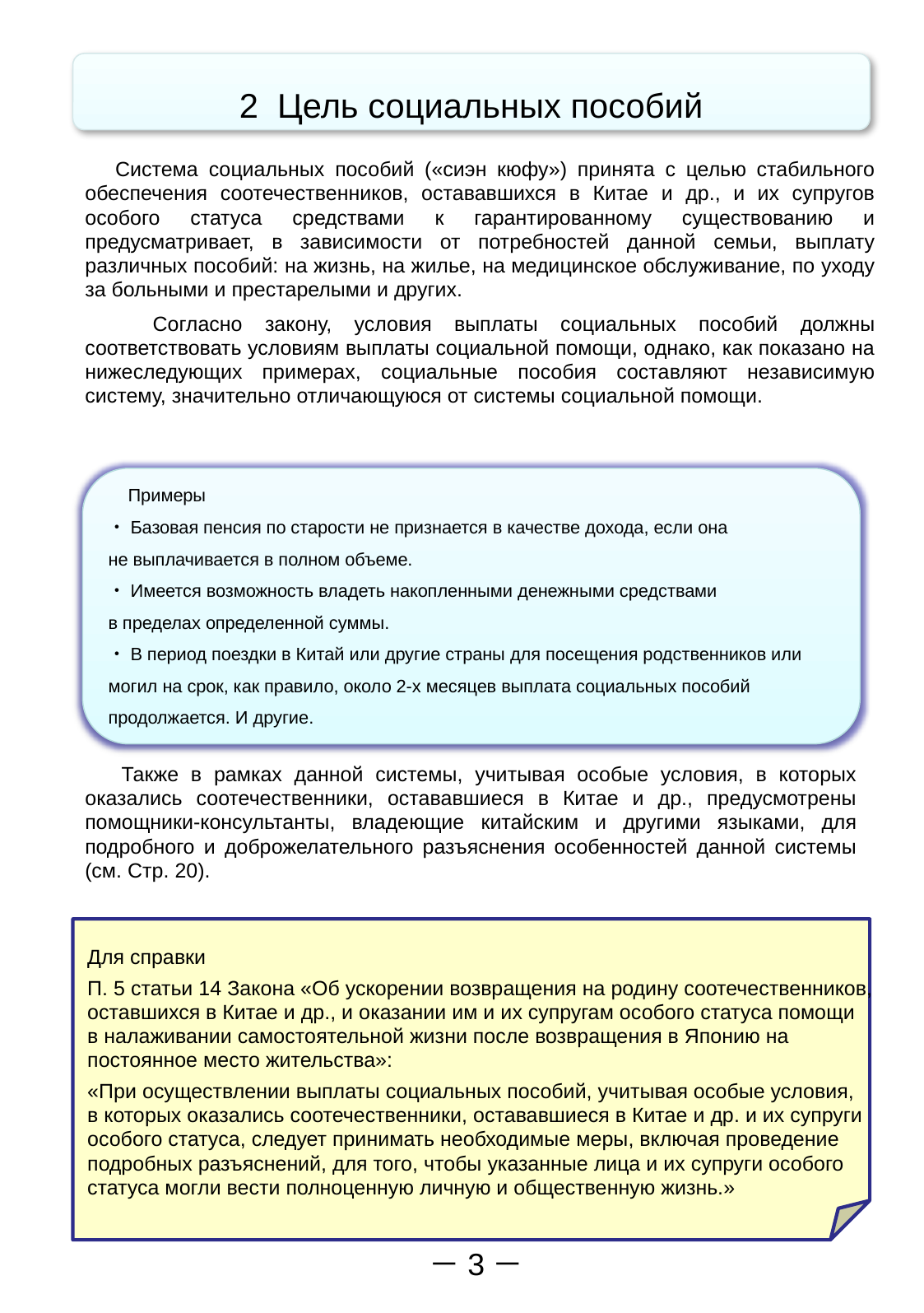

2  Цель социальных пособий
　Система социальных пособий («сиэн кюфу») принята с целью стабильного обеспечения соотечественников, остававшихся в Китае и др., и их супругов особого статуса средствами к гарантированному существованию и предусматривает, в зависимости от потребностей данной семьи, выплату различных пособий: на жизнь, на жилье, на медицинское обслуживание, по уходу за больными и престарелыми и других.
   Согласно закону, условия выплаты социальных пособий должны соответствовать условиям выплаты социальной помощи, однако, как показано на нижеследующих примерах, социальные пособия составляют независимую систему, значительно отличающуюся от системы социальной помощи.

    Примеры
・Базовая пенсия по старости не признается в качестве дохода, если она
не выплачивается в полном объеме.
・Имеется возможность владеть накопленными денежными средствами
в пределах определенной суммы.
・В период поездки в Китай или другие страны для посещения родственников или
могил на срок, как правило, около 2-х месяцев выплата социальных пособий
продолжается. И другие.

   Также в рамках данной системы, учитывая особые условия, в которых оказались соотечественники, остававшиеся в Китае и др., предусмотрены помощники-консультанты, владеющие китайским и другими языками, для подробного и доброжелательного разъяснения особенностей данной системы (см. Стр. 20).

Для справки
П. 5 статьи 14 Закона «Об ускорении возвращения на родину соотечественников,
оставшихся в Китае и др., и оказании им и их супругам особого статуса помощи
в налаживании самостоятельной жизни после возвращения в Японию на
постоянное место жительства»:
«При осуществлении выплаты социальных пособий, учитывая особые условия,
в которых оказались соотечественники, остававшиеся в Китае и др. и их супруги
особого статуса, следует принимать необходимые меры, включая проведение
подробных разъяснений, для того, чтобы указанные лица и их супруги особого
статуса могли вести полноценную личную и общественную жизнь.»
－3－